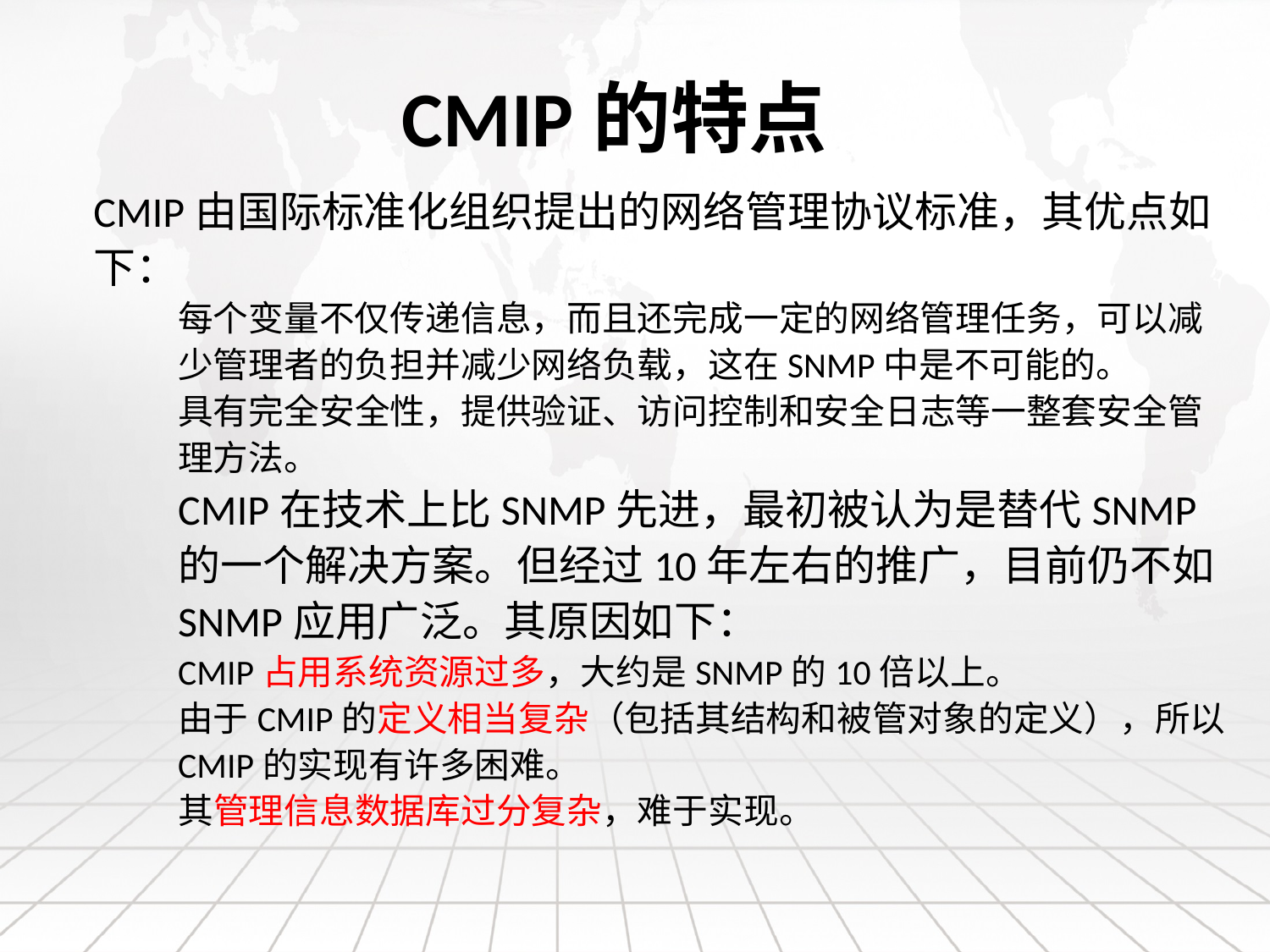

# CMIP的特点
CMIP由国际标准化组织提出的网络管理协议标准，其优点如下：
每个变量不仅传递信息，而且还完成一定的网络管理任务，可以减少管理者的负担并减少网络负载，这在SNMP中是不可能的。
具有完全安全性，提供验证、访问控制和安全日志等一整套安全管理方法。
CMIP在技术上比SNMP先进，最初被认为是替代SNMP的一个解决方案。但经过10年左右的推广，目前仍不如SNMP应用广泛。其原因如下：
CMIP占用系统资源过多，大约是SNMP的10倍以上。
由于CMIP的定义相当复杂（包括其结构和被管对象的定义），所以CMIP的实现有许多困难。
其管理信息数据库过分复杂，难于实现。